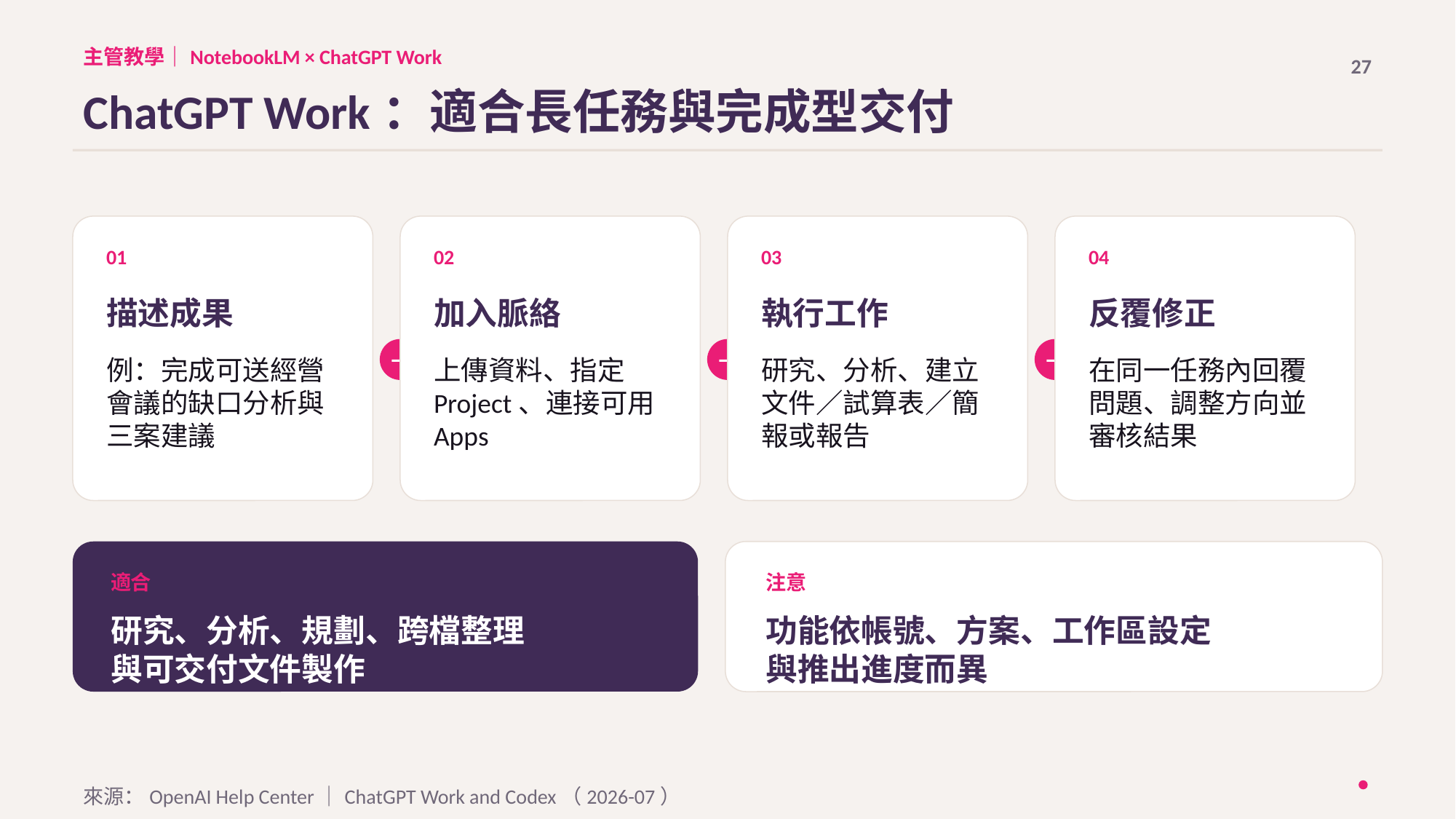

主管教學｜NotebookLM × ChatGPT Work
27
ChatGPT Work：適合長任務與完成型交付

01
02
03
04
描述成果
加入脈絡
執行工作
反覆修正

→
→
→
例：完成可送經營會議的缺口分析與三案建議
上傳資料、指定 Project、連接可用 Apps
研究、分析、建立文件／試算表／簡報或報告
在同一任務內回覆問題、調整方向並審核結果

適合
注意
研究、分析、規劃、跨檔整理
與可交付文件製作
功能依帳號、方案、工作區設定
與推出進度而異
來源：OpenAI Help Center｜ChatGPT Work and Codex（2026-07）